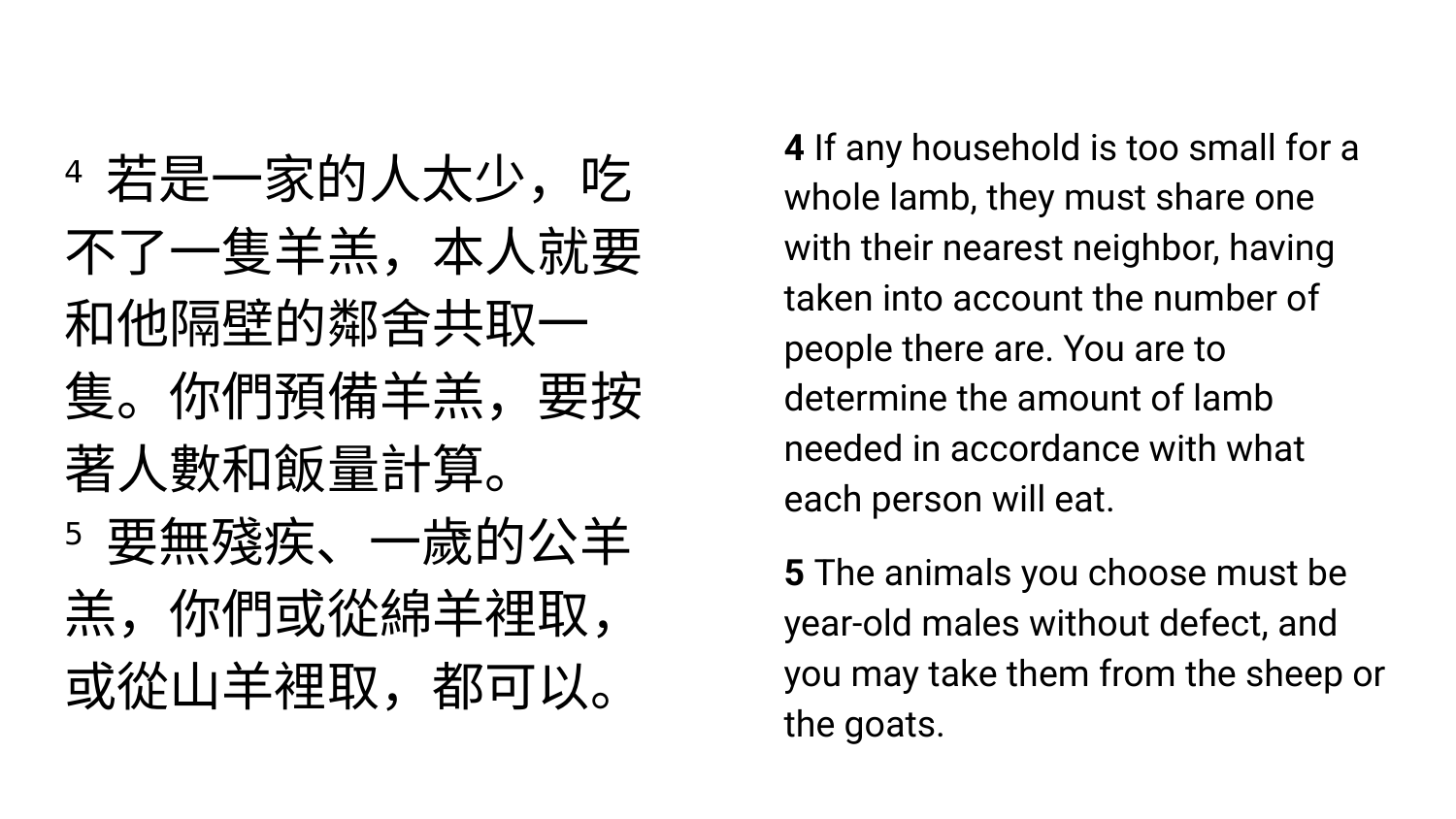

#
4 If any household is too small for a whole lamb, they must share one with their nearest neighbor, having taken into account the number of people there are. You are to determine the amount of lamb needed in accordance with what each person will eat.
5 The animals you choose must be year-old males without defect, and you may take them from the sheep or the goats.
4 若是一家的人太少，吃不了一隻羊羔，本人就要和他隔壁的鄰舍共取一隻。你們預備羊羔，要按著人數和飯量計算。
5 要無殘疾、一歲的公羊羔，你們或從綿羊裡取，或從山羊裡取，都可以。